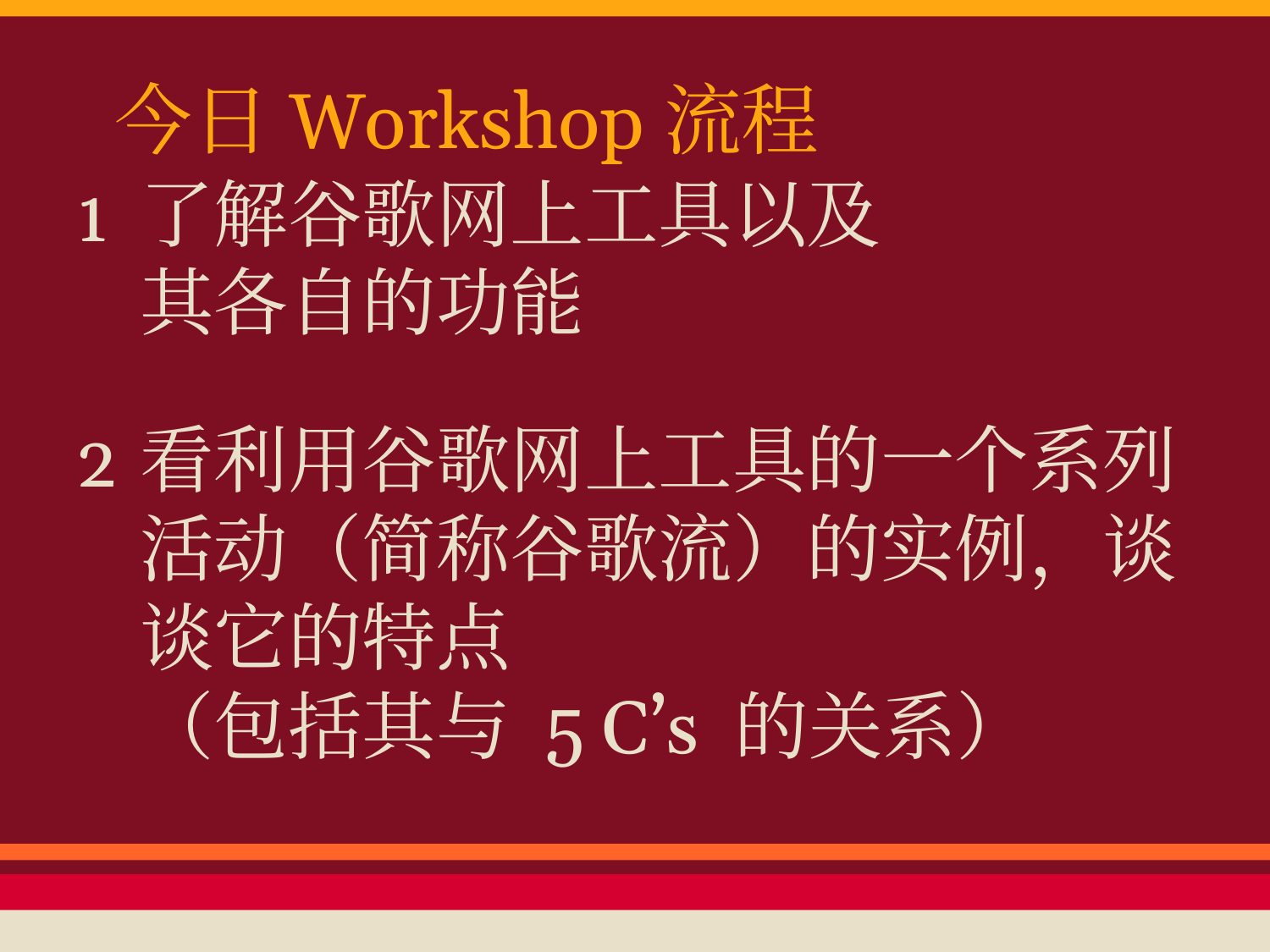

# 今日Workshop流程
了解谷歌网上工具以及
其各自的功能

看利用谷歌网上工具的一个系列活动（简称谷歌流）的实例，谈谈它的特点
（包括其与 5 C’s 的关系）